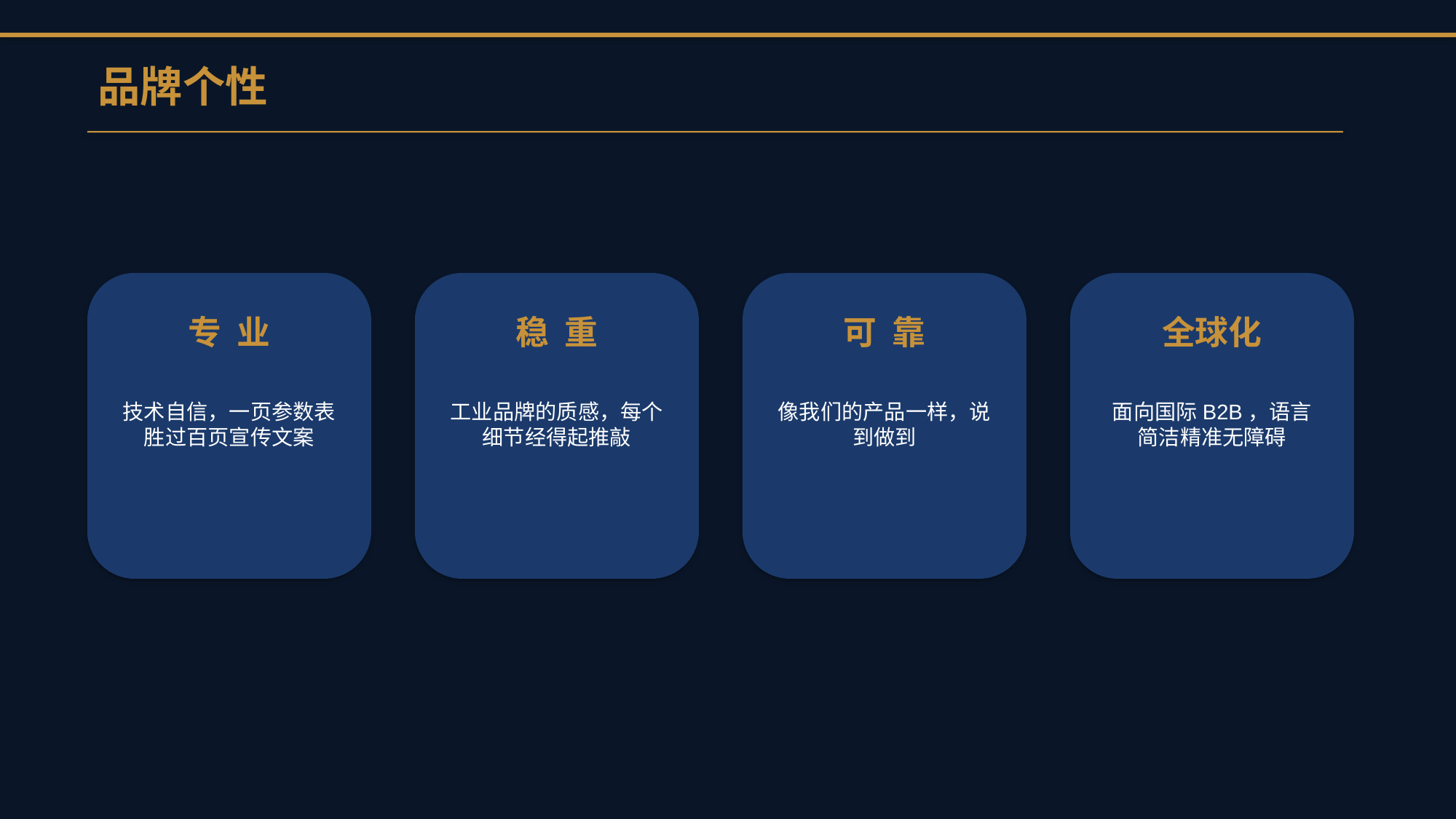

品牌个性

专  业
稳  重
可  靠
全球化
技术自信，一页参数表胜过百页宣传文案
工业品牌的质感，每个细节经得起推敲
像我们的产品一样，说到做到
面向国际B2B，语言简洁精准无障碍